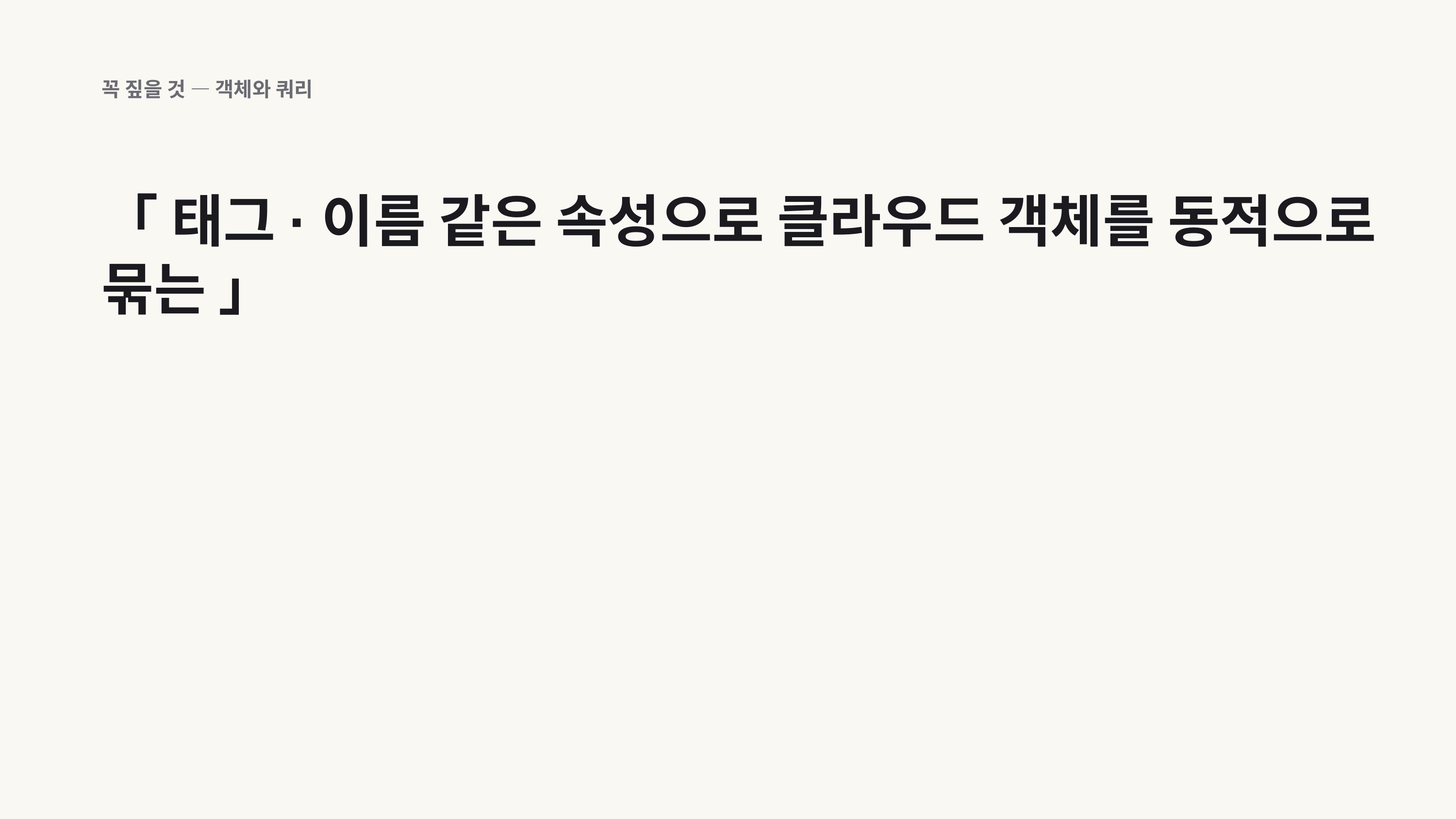

꼭 짚을 것 — 객체와 쿼리
「 태그·이름 같은 속성으로 클라우드 객체를 동적으로 묶는 」